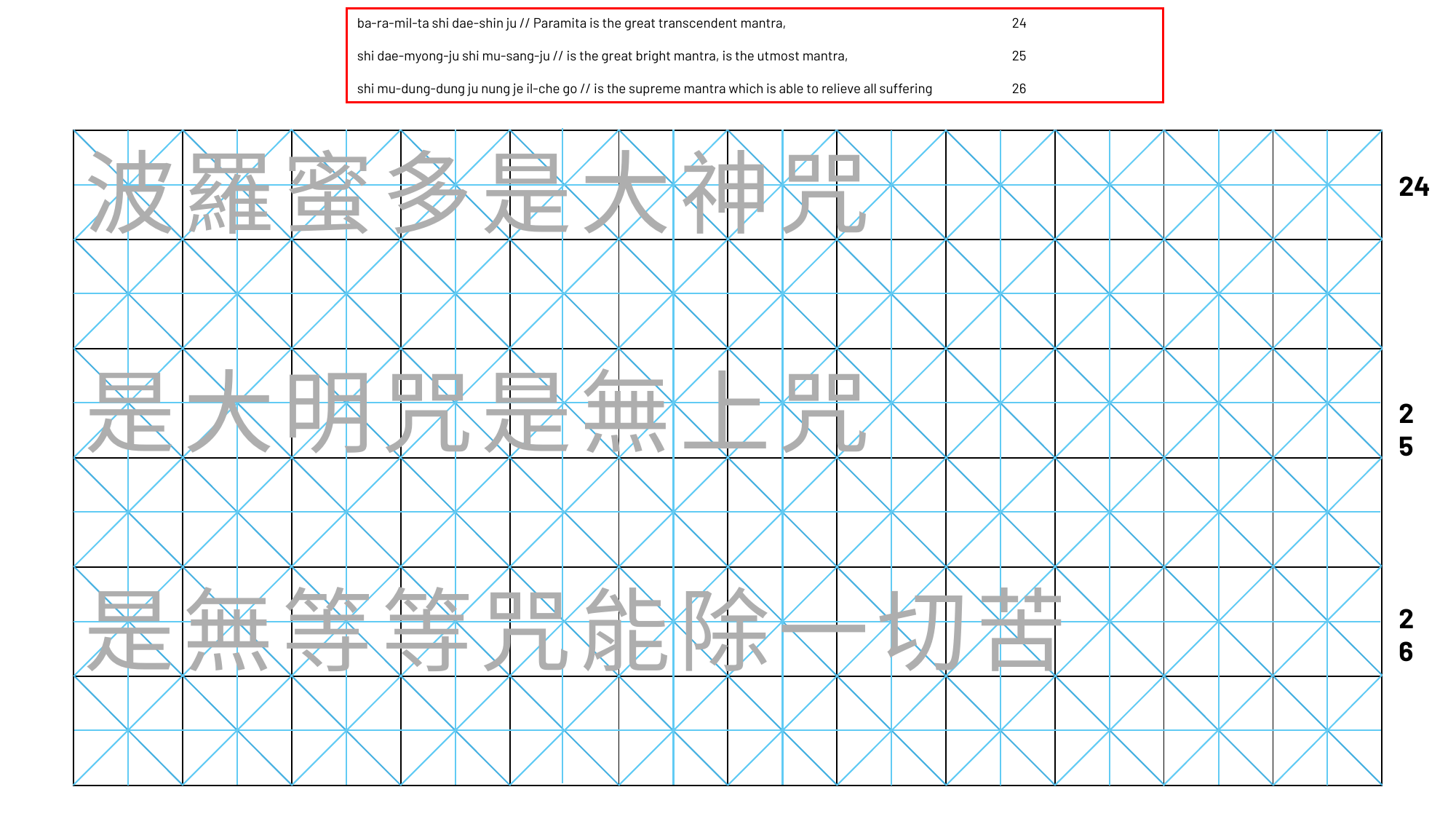

ba-ra-mil-ta shi dae-shin ju // Paramita is the great transcendent mantra,			24

shi dae-myong-ju shi mu-sang-ju // is the great bright mantra, is the utmost mantra,		25

shi mu-dung-dung ju nung je il-che go // is the supreme mantra which is able to relieve all suffering	26
|  |  |  |  |  |  |  |  |  |  |  |  |
| --- | --- | --- | --- | --- | --- | --- | --- | --- | --- | --- | --- |
|  |  |  |  |  |  |  |  |  |  |  |  |
|  |  |  |  |  |  |  |  |  |  |  |  |
|  |  |  |  |  |  |  |  |  |  |  |  |
|  |  |  |  |  |  |  |  |  |  |  |  |
|  |  |  |  |  |  |  |  |  |  |  |  |
波 羅 蜜 多 是 大 神 咒
24

是 大 明 咒 是 無 上 咒
25
是 無 等 等 咒 能 除 一 切 苦
26